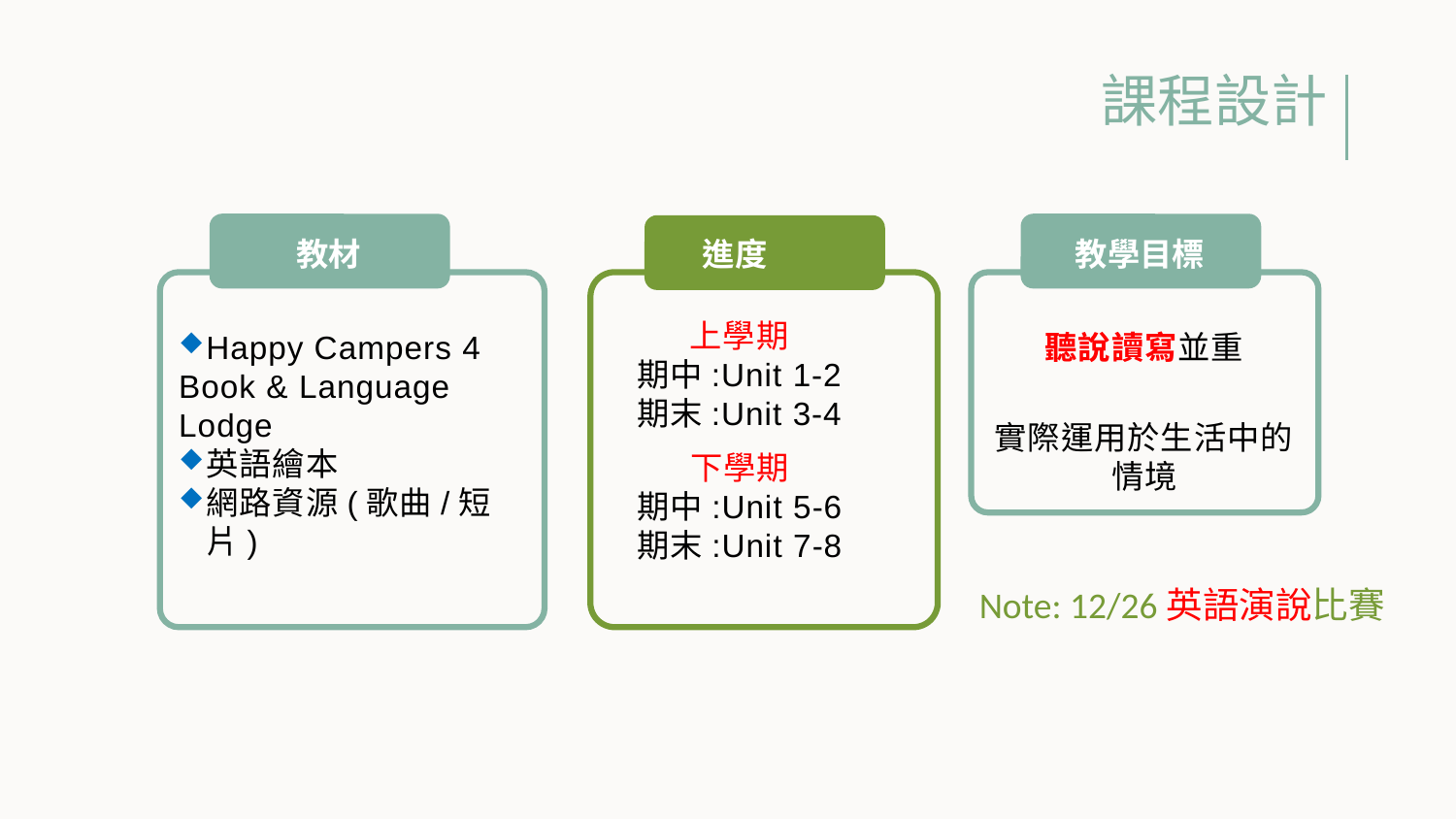

課程設計

教材
進度
教學目標

上學期
期中:Unit 1-2
期末:Unit 3-4
Happy Campers 4
Book & Language Lodge
英語繪本
網路資源(歌曲/短片)
聽說讀寫並重
實際運用於生活中的情境
下學期
期中:Unit 5-6
期末:Unit 7-8
Note: 12/26英語演說比賽